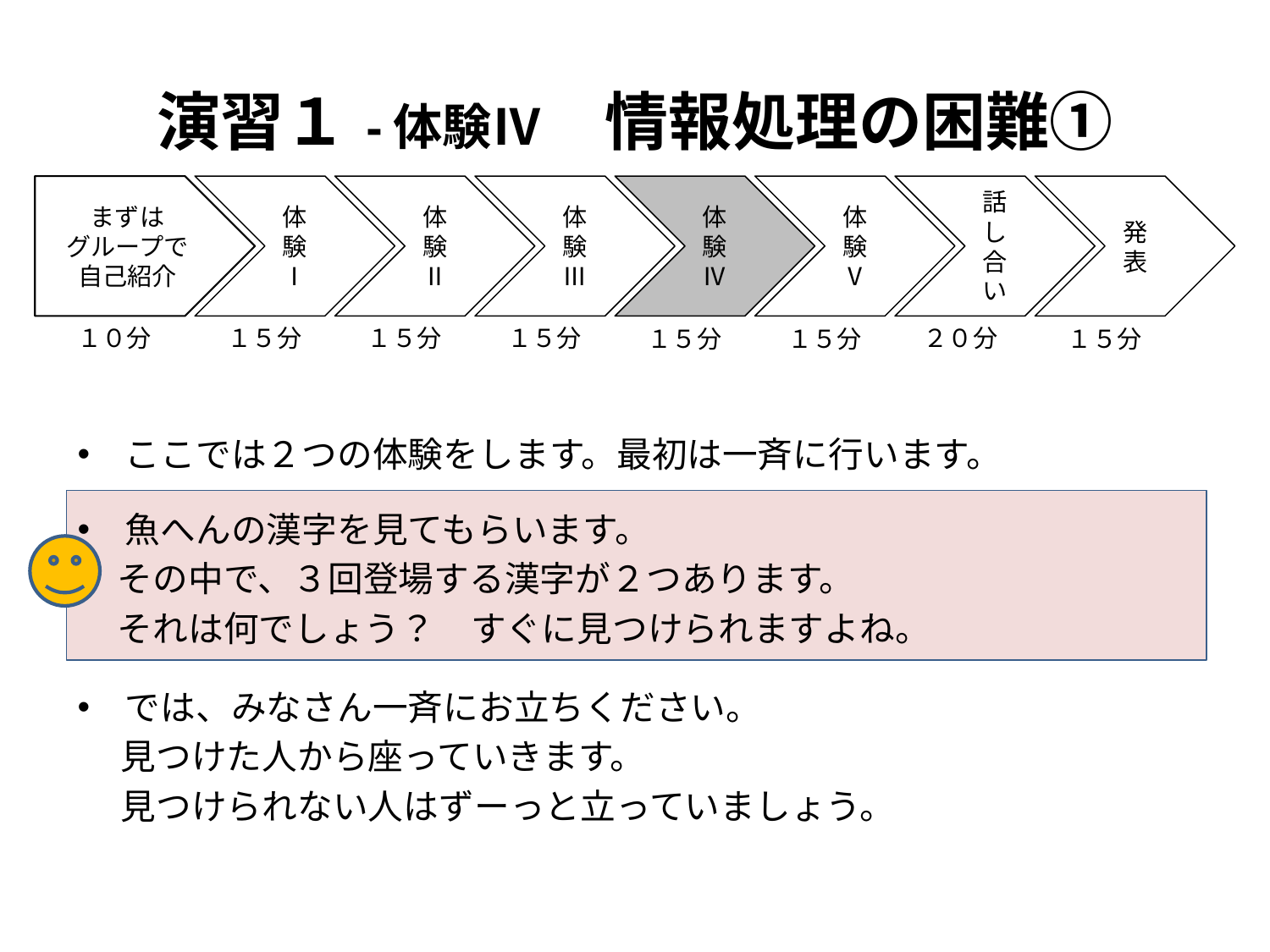

# 演習１-体験Ⅳ　情報処理の困難①
まずは
グループで
自己紹介
体験Ⅰ
体験Ⅱ
体験Ⅲ
体験Ⅳ
体験Ⅴ
話し合い
発表
２０分
１５分
１０分
１５分
１５分
１５分
１５分
１５分
ここでは２つの体験をします。最初は一斉に行います。

魚へんの漢字を見てもらいます。
    その中で、３回登場する漢字が２つあります。
    それは何でしょう？　すぐに見つけられますよね。

では、みなさん一斉にお立ちください。
　 見つけた人から座っていきます。
　 見つけられない人はずーっと立っていましょう。